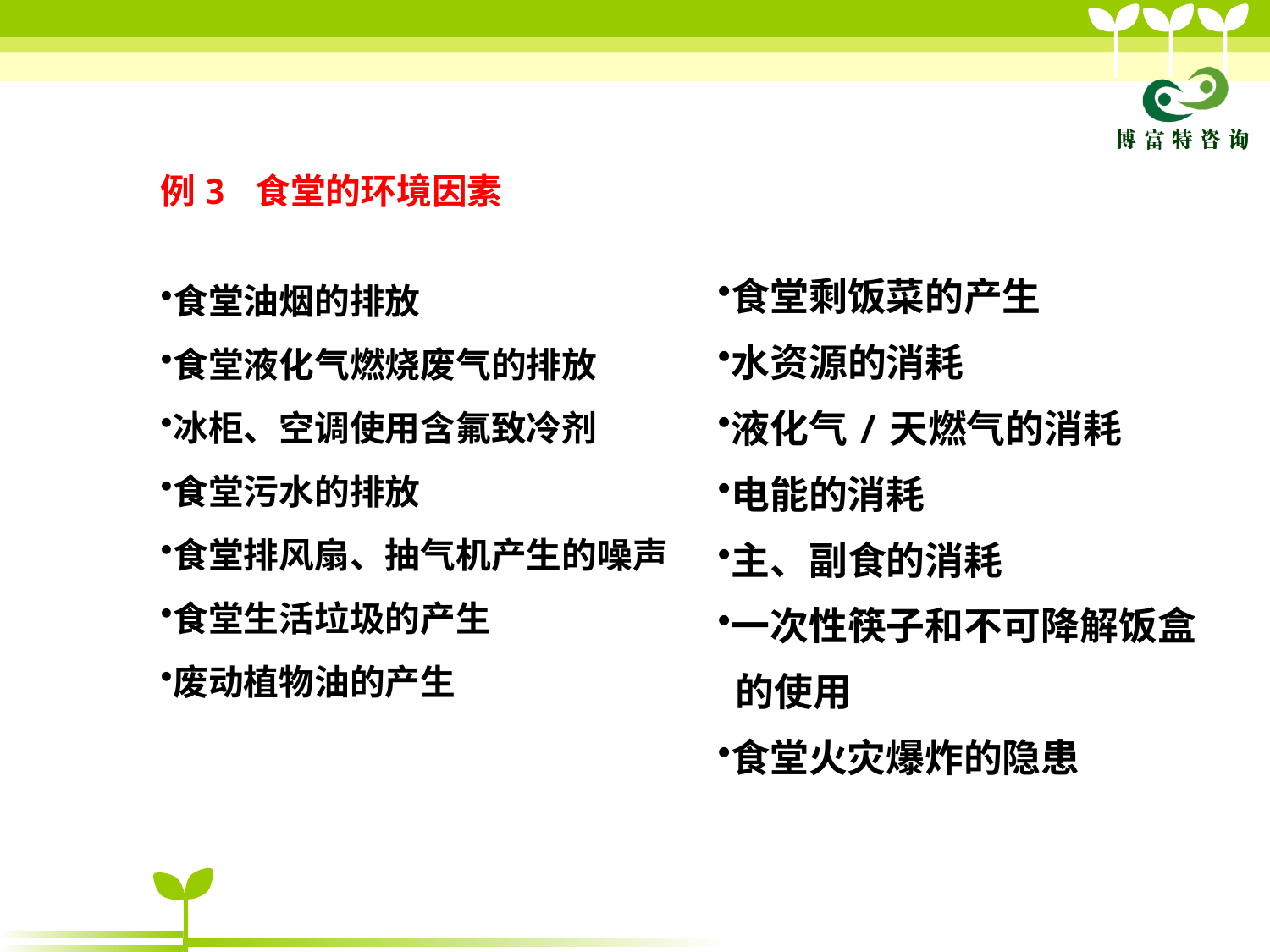

例3 食堂的环境因素

食堂油烟的排放
食堂液化气燃烧废气的排放
冰柜、空调使用含氟致冷剂
食堂污水的排放
食堂排风扇、抽气机产生的噪声
食堂生活垃圾的产生
废动植物油的产生
食堂剩饭菜的产生
水资源的消耗
液化气/天燃气的消耗
电能的消耗
主、副食的消耗
一次性筷子和不可降解饭盒
 的使用
食堂火灾爆炸的隐患